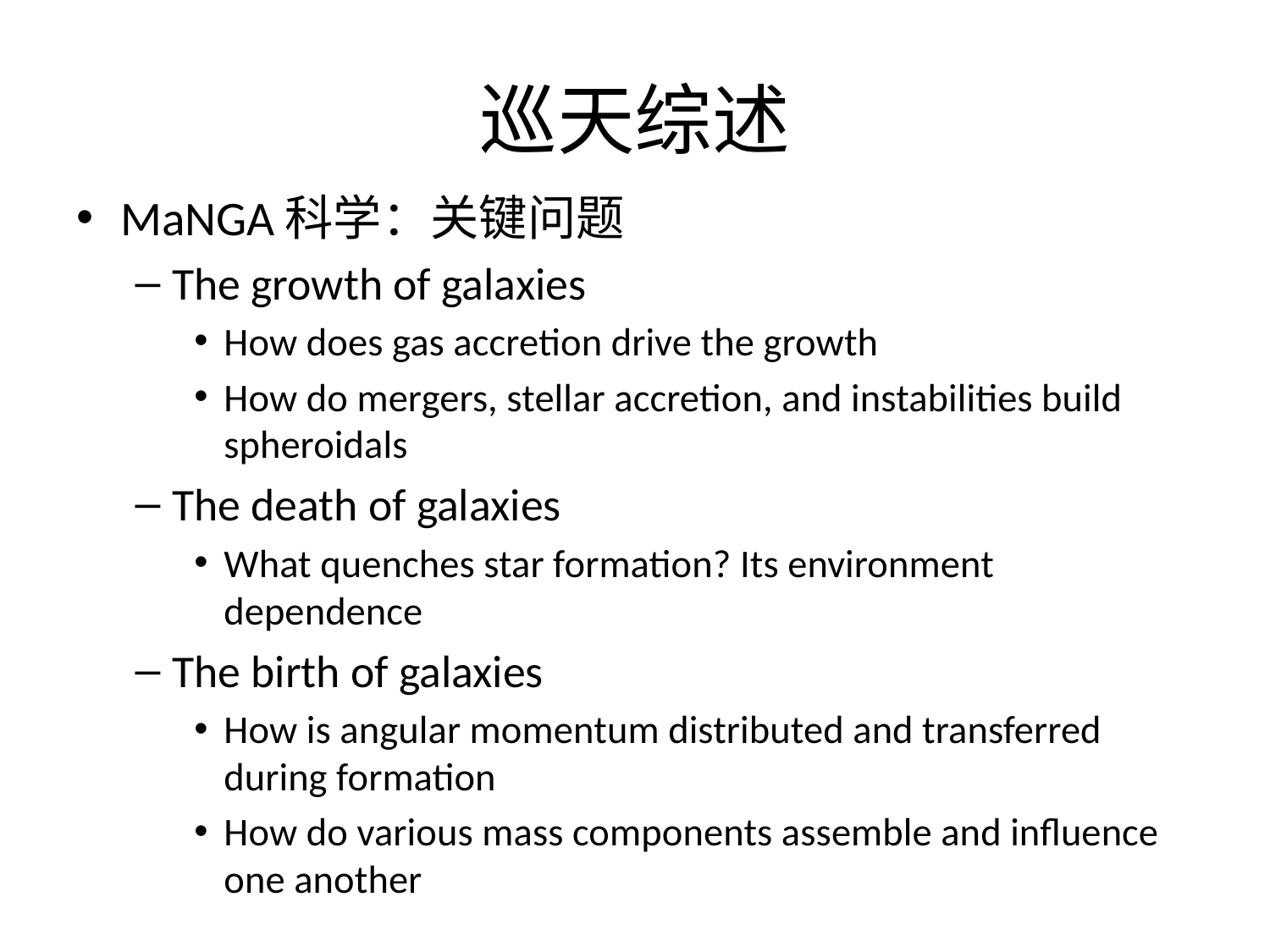

# 巡天综述
MaNGA科学：关键问题
The growth of galaxies
How does gas accretion drive the growth
How do mergers, stellar accretion, and instabilities build spheroidals
The death of galaxies
What quenches star formation? Its environment dependence
The birth of galaxies
How is angular momentum distributed and transferred during formation
How do various mass components assemble and influence one another